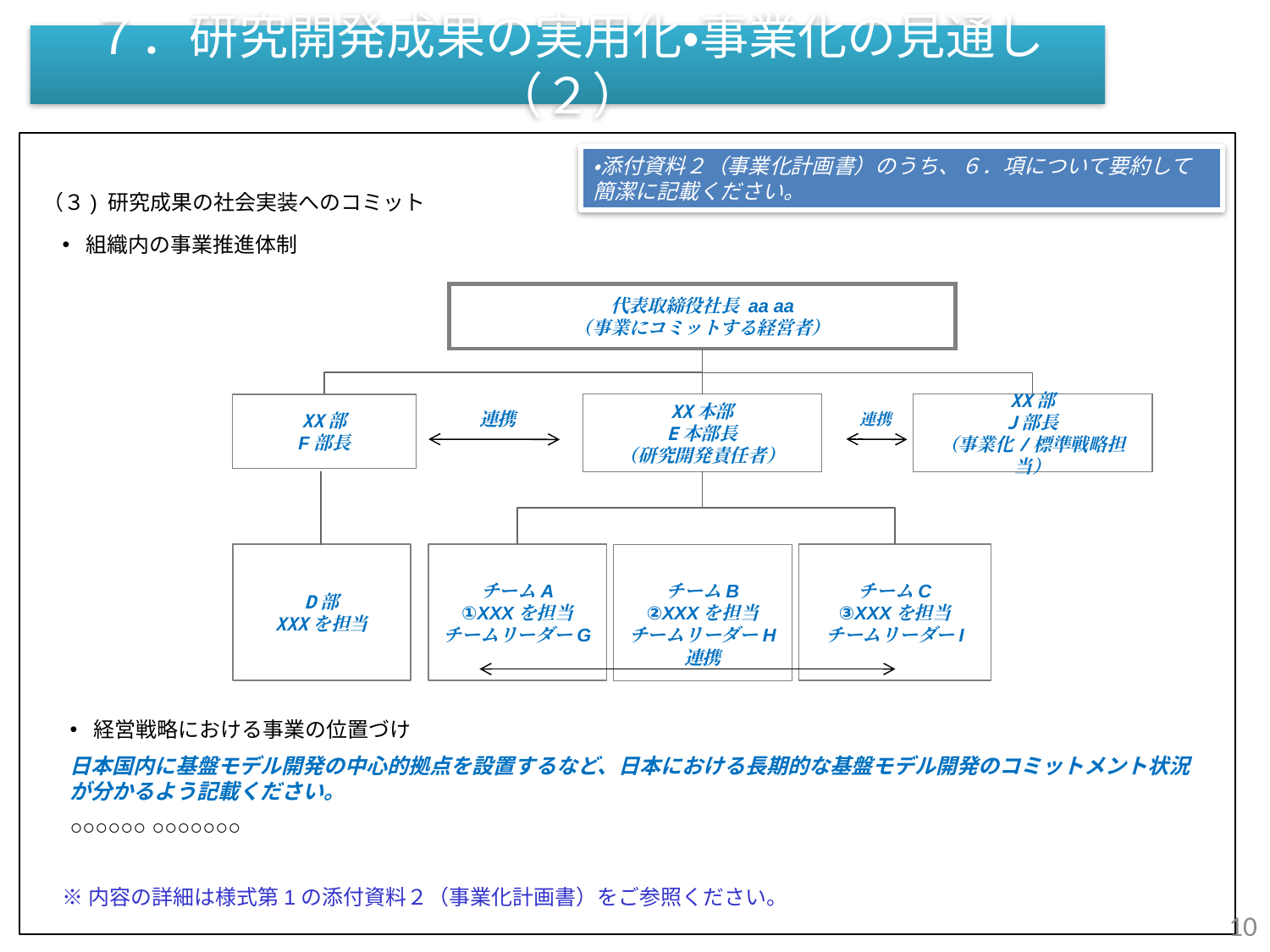

# ７．研究開発成果の実用化・事業化の見通し（２）

・添付資料２（事業化計画書）のうち、６．項について要約して簡潔に記載ください。
（３) 研究成果の社会実装へのコミット
組織内の事業推進体制
代表取締役社長 aa aa
（事業にコミットする経営者）
XX部
F部長
XX本部
E本部長
（研究開発責任者）
連携
D部
XXXを担当
チームA
①XXXを担当
チームリーダーG
チームB
②XXXを担当
チームリーダーH
チームC
③XXXを担当
チームリーダーI
連携
XX部
J部長
（事業化/標準戦略担当）
連携
経営戦略における事業の位置づけ
日本国内に基盤モデル開発の中心的拠点を設置するなど、日本における長期的な基盤モデル開発のコミットメント状況が分かるよう記載ください。
○○○○○○ ○○○○○○○
※内容の詳細は様式第1の添付資料２（事業化計画書）をご参照ください。
10